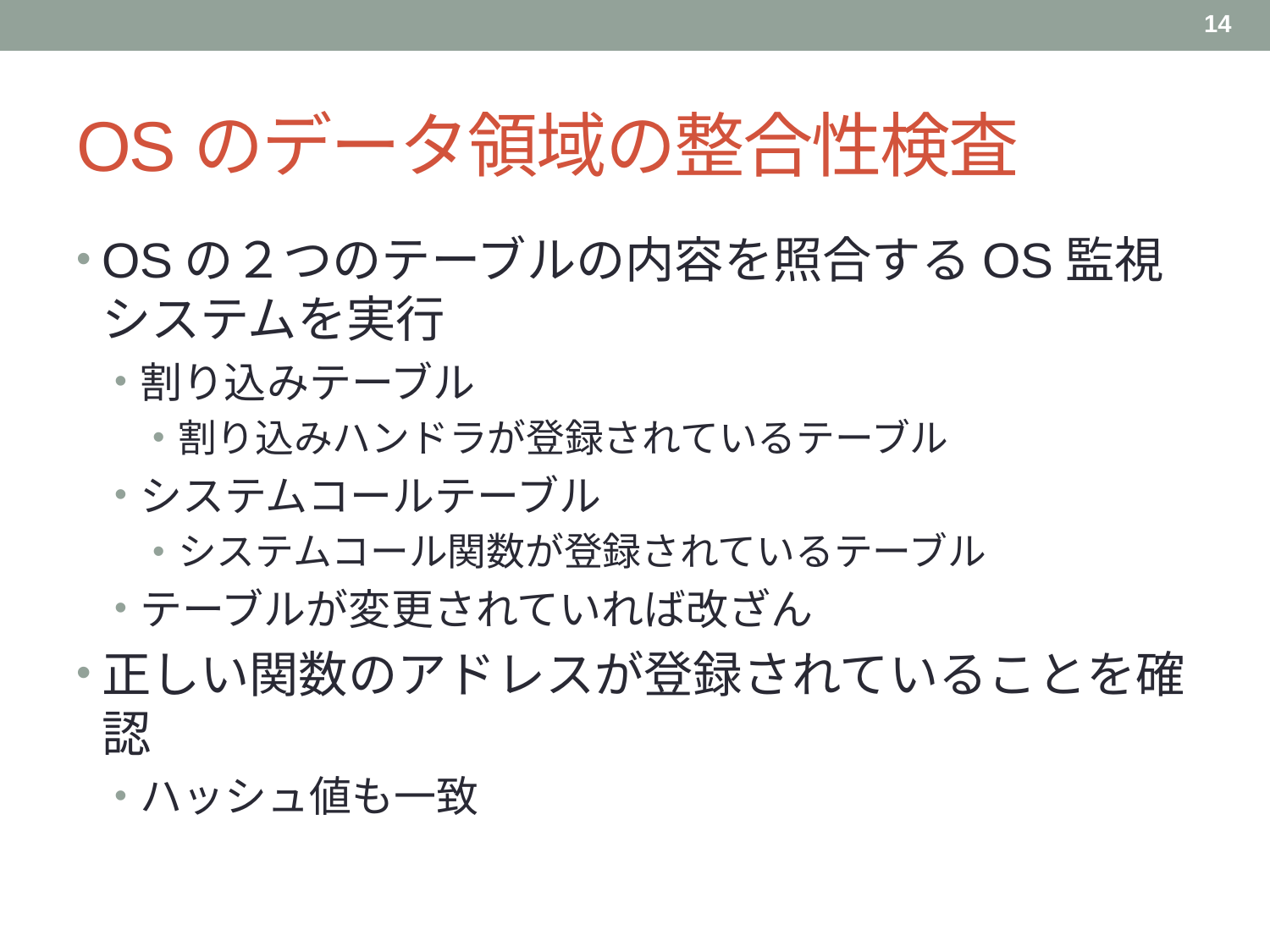

14
# OSのデータ領域の整合性検査
OSの２つのテーブルの内容を照合するOS監視システムを実行
割り込みテーブル
割り込みハンドラが登録されているテーブル
システムコールテーブル
システムコール関数が登録されているテーブル
テーブルが変更されていれば改ざん
正しい関数のアドレスが登録されていることを確認
ハッシュ値も一致